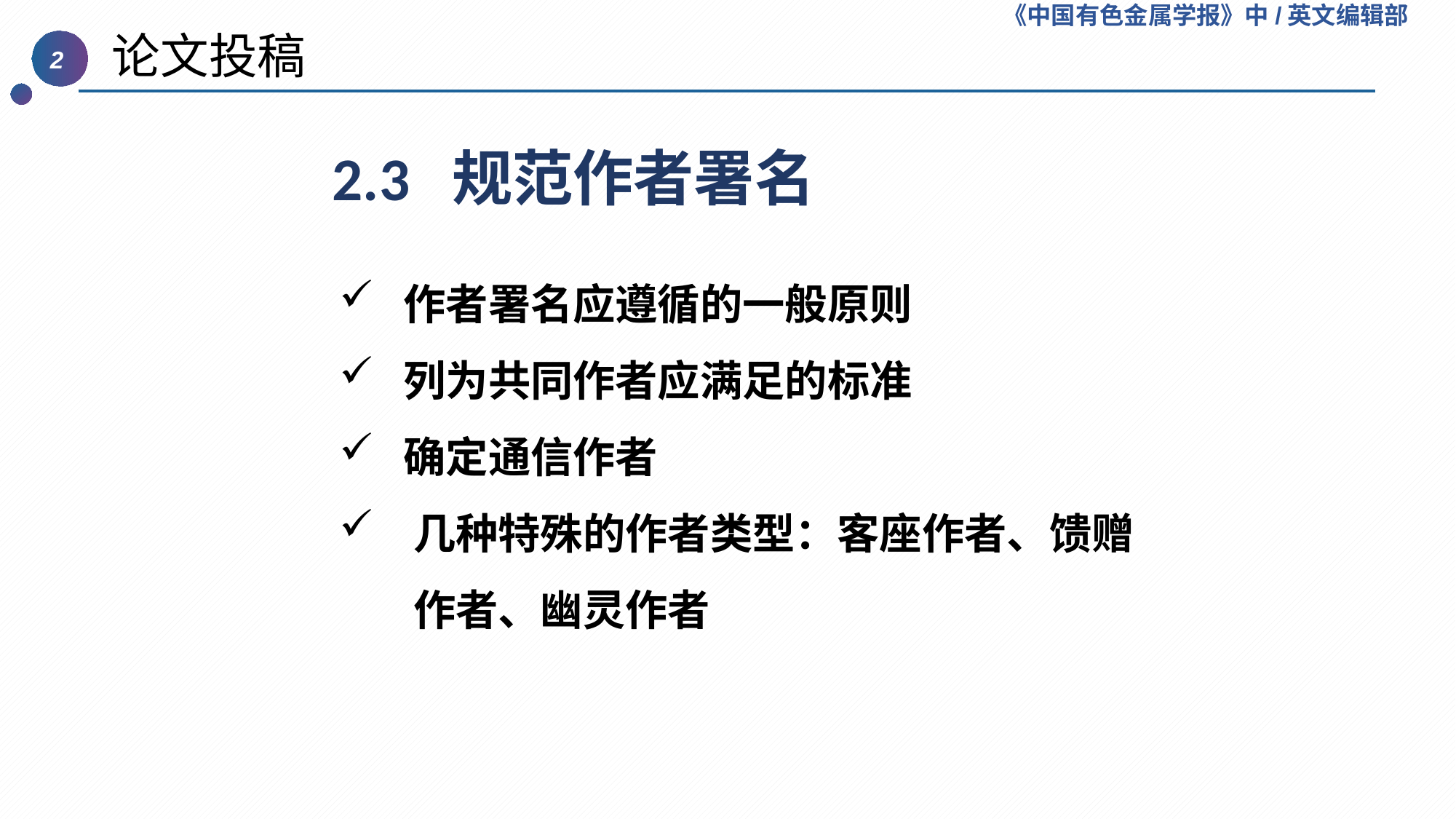

《中国有色金属学报》中/英文编辑部

      论文投稿

2

2.3  规范作者署名
  作者署名应遵循的一般原则
  列为共同作者应满足的标准
  确定通信作者
几种特殊的作者类型：客座作者、馈赠作者、幽灵作者